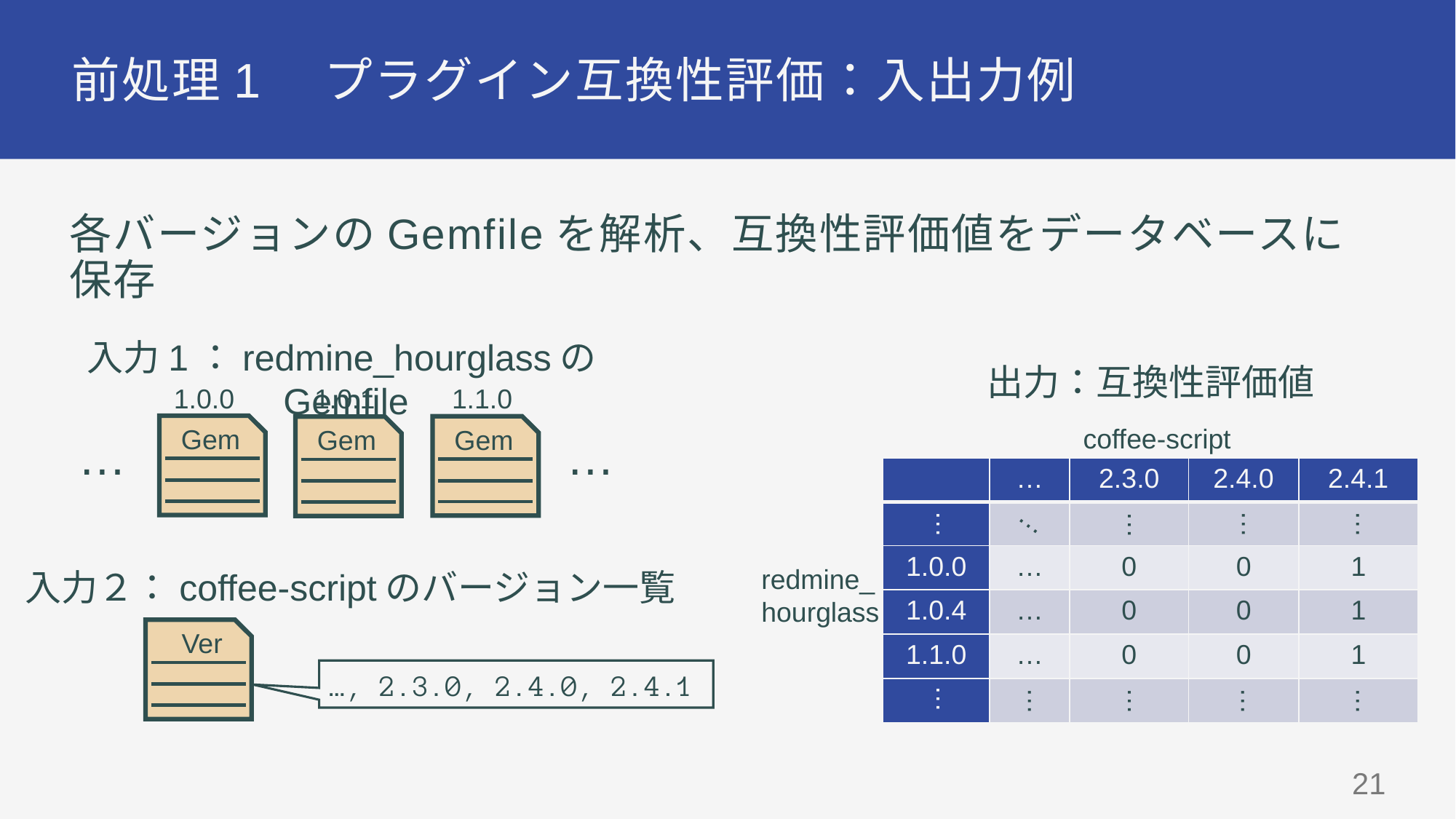

# 前処理1　プラグイン互換性評価：入出力例
各バージョンのGemfileを解析、互換性評価値をデータベースに保存
入力1：redmine_hourglassのGemfile
出力：互換性評価値
1.0.0
1.0.1
1.1.0

Gem
coffee-script

Gem

Gem
…
…
|  | … | 2.3.0 | 2.4.0 | 2.4.1 |
| --- | --- | --- | --- | --- |
|  |  |  |  |  |
| 1.0.0 | … | 0 | 0 | 1 |
| 1.0.4 | … | 0 | 0 | 1 |
| 1.1.0 | … | 0 | 0 | 1 |
|  |  |  |  |  |
…
…
…
…
…
redmine_
hourglass
入力２：coffee-scriptのバージョン一覧

Ver
…, 2.3.0, 2.4.0, 2.4.1
…
…
…
…
…
21